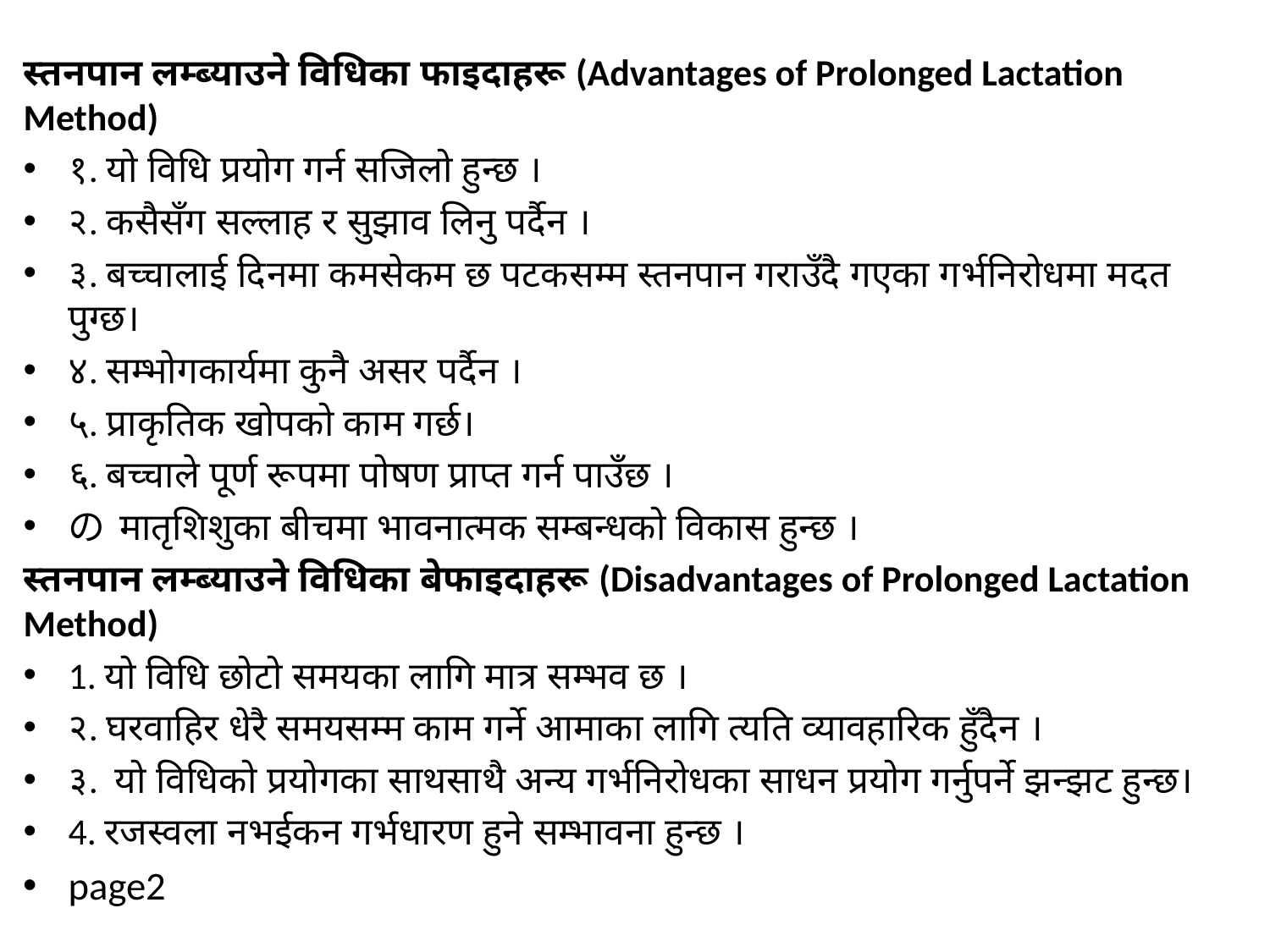

स्तनपान लम्ब्याउने विधिका फाइदाहरू (Advantages of Prolonged Lactation Method)
१. यो विधि प्रयोग गर्न सजिलो हुन्छ ।
२. कसैसँग सल्लाह र सुझाव लिनु पर्दैन ।
३. बच्चालाई दिनमा कमसेकम छ पटकसम्म स्तनपान गराउँदै गएका गर्भनिरोधमा मदत पुग्छ।
४. सम्भोगकार्यमा कुनै असर पर्दैन ।
५. प्राकृतिक खोपको काम गर्छ।
६. बच्चाले पूर्ण रूपमा पोषण प्राप्त गर्न पाउँछ ।
の मातृशिशुका बीचमा भावनात्मक सम्बन्धको विकास हुन्छ ।
स्तनपान लम्ब्याउने विधिका बेफाइदाहरू (Disadvantages of Prolonged Lactation Method)
1. यो विधि छोटो समयका लागि मात्र सम्भव छ ।
२. घरवाहिर धेरै समयसम्म काम गर्ने आमाका लागि त्यति व्यावहारिक हुँदैन ।
३.  यो विधिको प्रयोगका साथसाथै अन्य गर्भनिरोधका साधन प्रयोग गर्नुपर्ने झन्झट हुन्छ।
4. रजस्वला नभईकन गर्भधारण हुने सम्भावना हुन्छ ।
page2